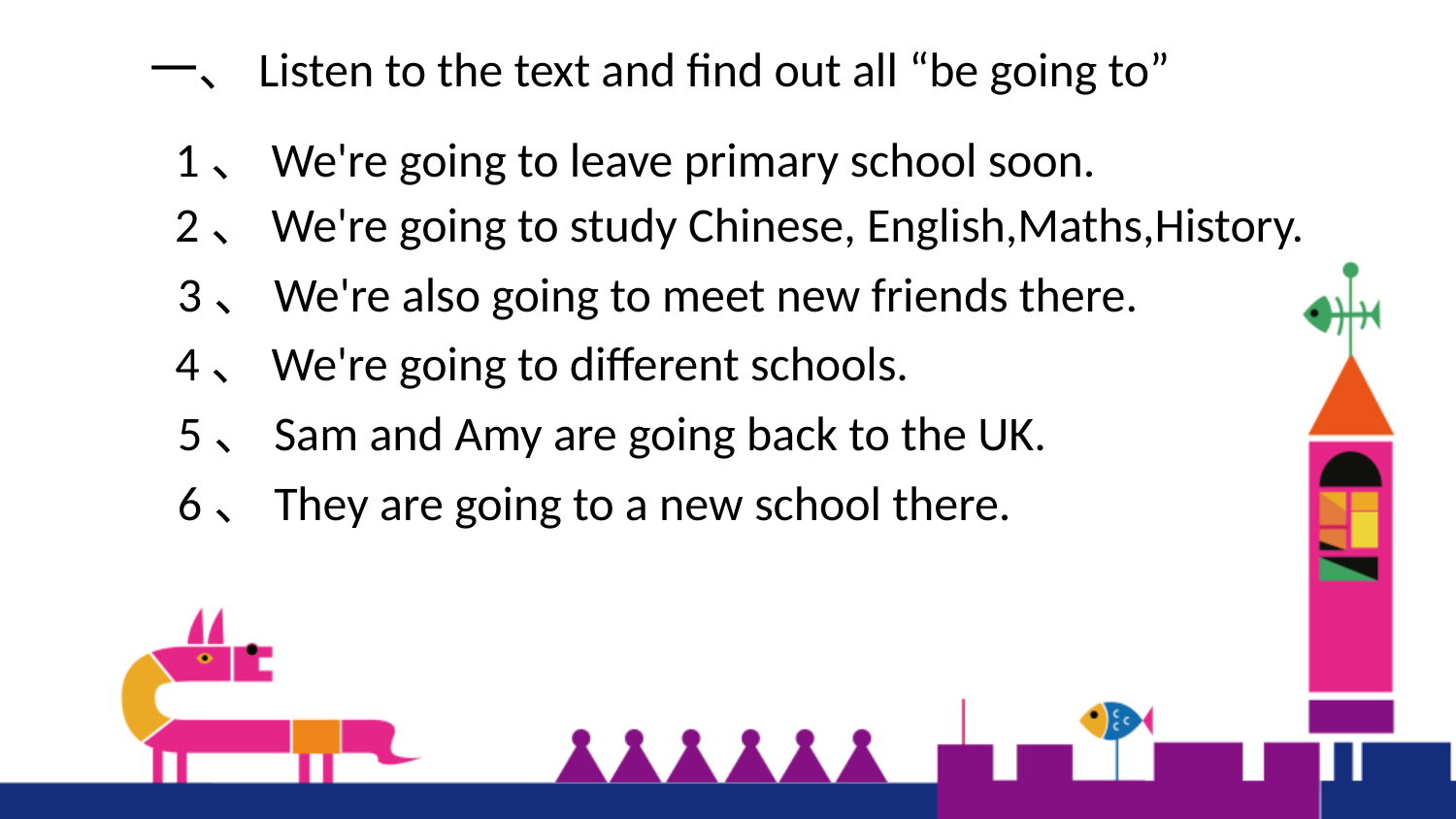

一、Listen to the text and find out all “be going to”
1、We're going to leave primary school soon.
2、We're going to study Chinese, English,Maths,History.
3、We're also going to meet new friends there.
4、We're going to different schools.
5、Sam and Amy are going back to the UK.
6、They are going to a new school there.